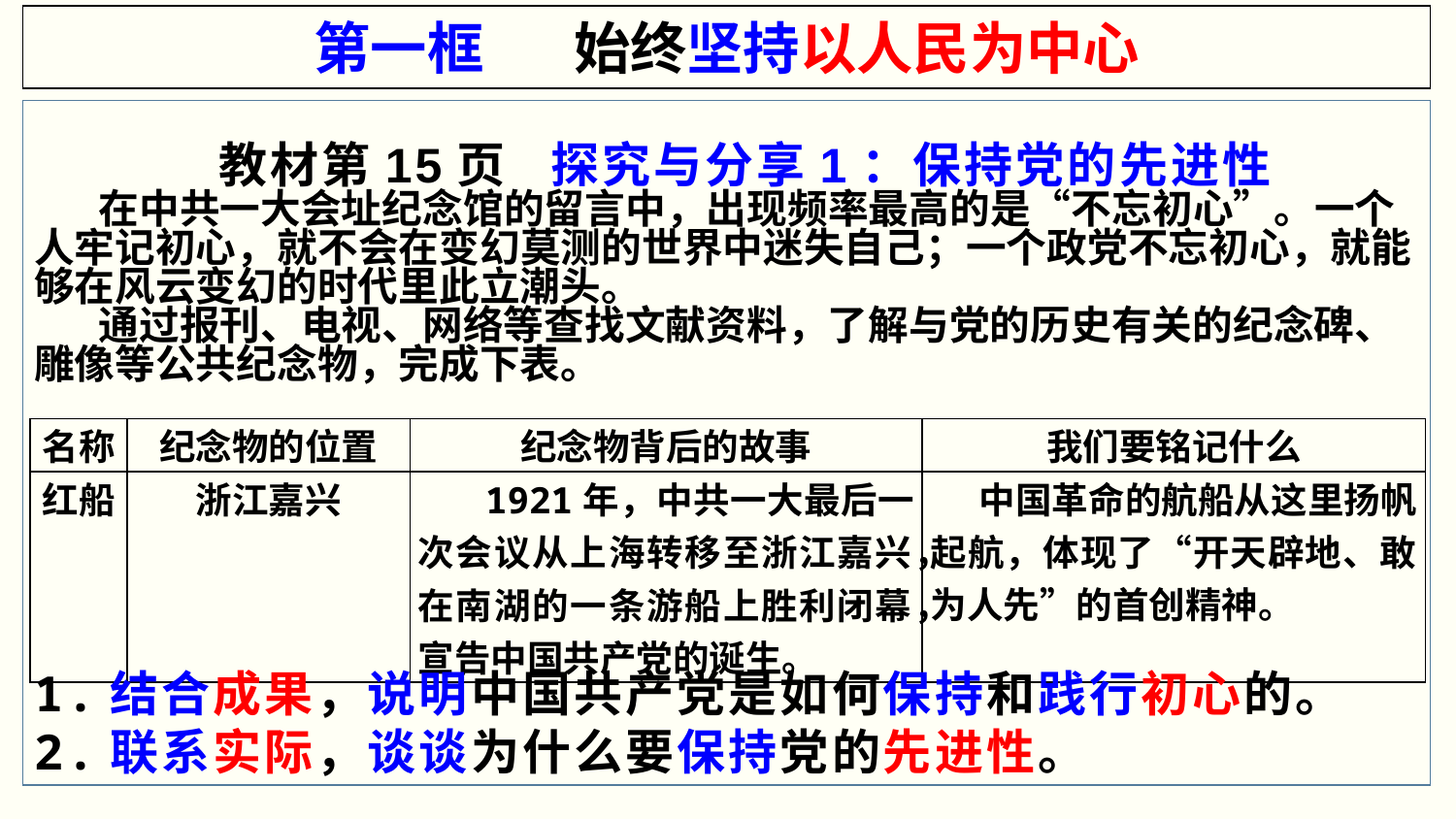

第一框       始终坚持以人民为中心
教材第15页   探究与分享1：保持党的先进性
  在中共一大会址纪念馆的留言中，出现频率最高的是“不忘初心”。一个人牢记初心，就不会在变幻莫测的世界中迷失自己；一个政党不忘初心，就能够在风云变幻的时代里此立潮头。
  通过报刊、电视、网络等查找文献资料，了解与党的历史有关的纪念碑、雕像等公共纪念物，完成下表。

1.结合成果，说明中国共产党是如何保持和践行初心的。
2.联系实际，谈谈为什么要保持党的先进性。
| 名称 | 纪念物的位置 | 纪念物背后的故事 | 我们要铭记什么 |
| --- | --- | --- | --- |
| 红船 | 浙江嘉兴 | 1921年，中共一大最后一次会议从上海转移至浙江嘉兴，在南湖的一条游船上胜利闭幕，宣告中国共产党的诞生。 | 中国革命的航船从这里扬帆起航，体现了“开天辟地、敢为人先”的首创精神。 |